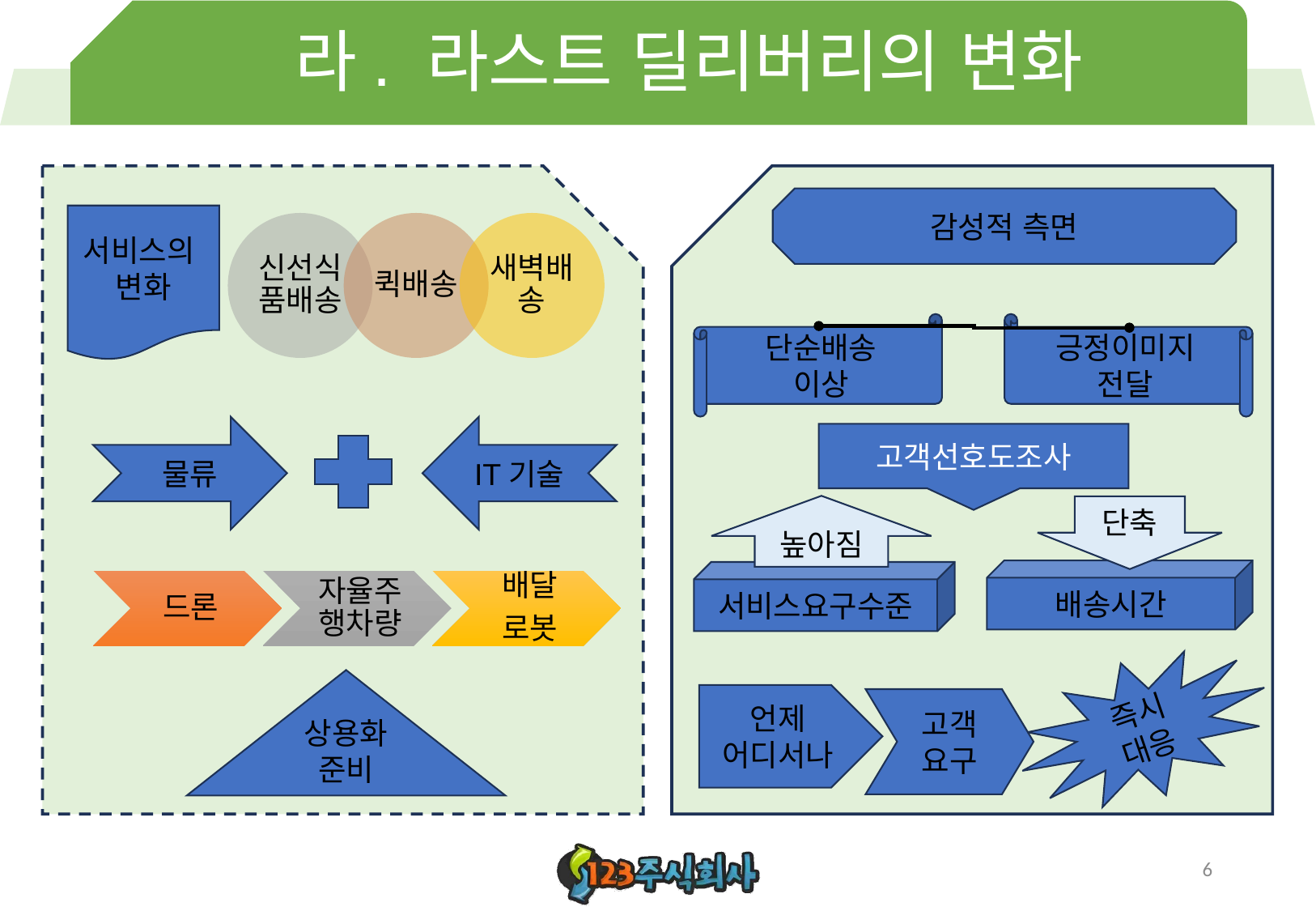

# 라. 라스트 딜리버리의 변화

신선식품배송
퀵배송
새벽배송
서비스의
변화
물류
IT기술
드론
자율주행차량
배달
로봇

상용화
준비

감성적 측면
단순배송
이상
긍정이미지
전달
고객선호도조사
높아짐
단축
배송시간
서비스요구수준
언제
어디서나
고객요구
즉시
대응
6